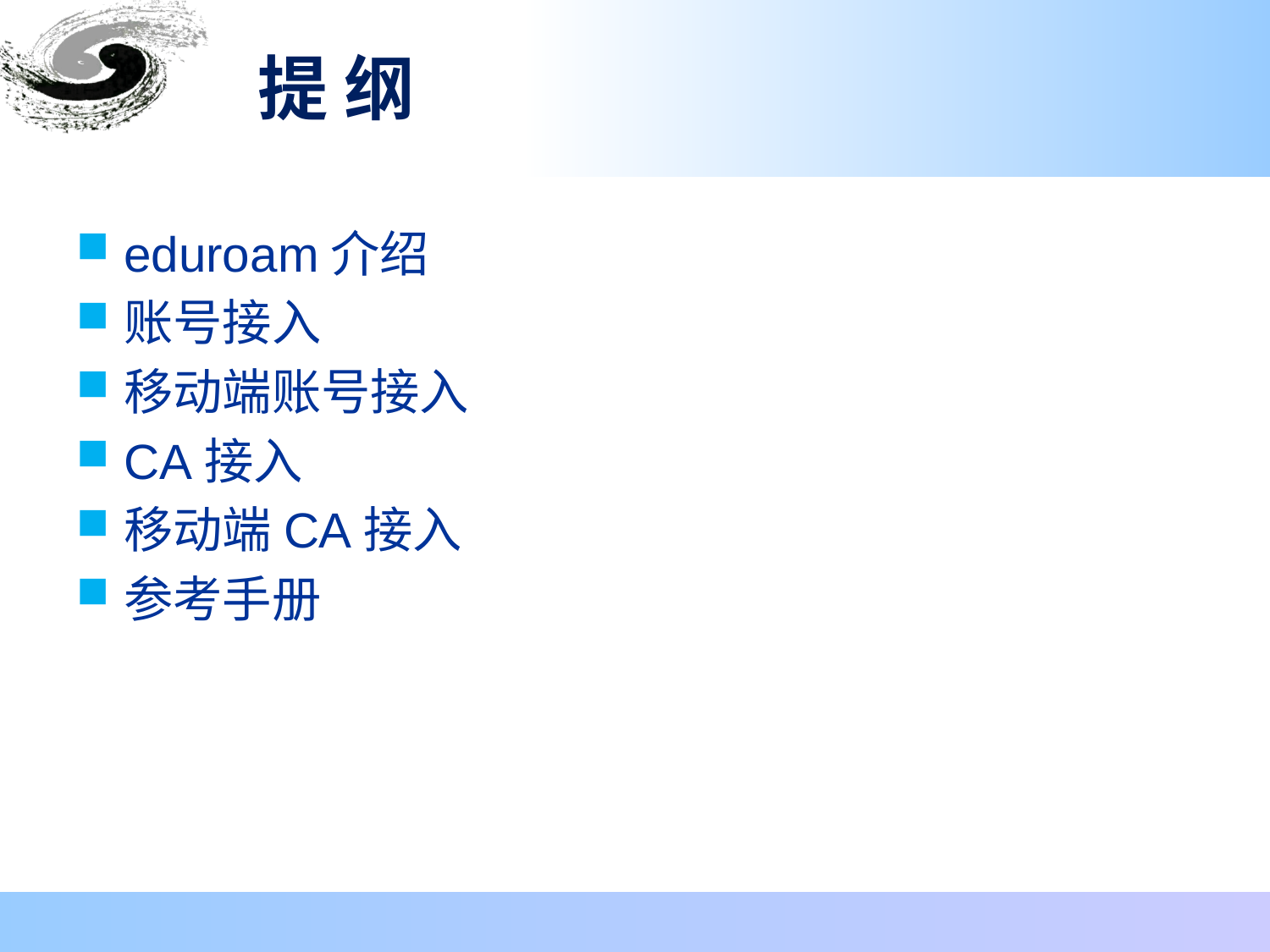

# 提 纲
eduroam介绍
账号接入
移动端账号接入
CA接入
移动端CA接入
参考手册